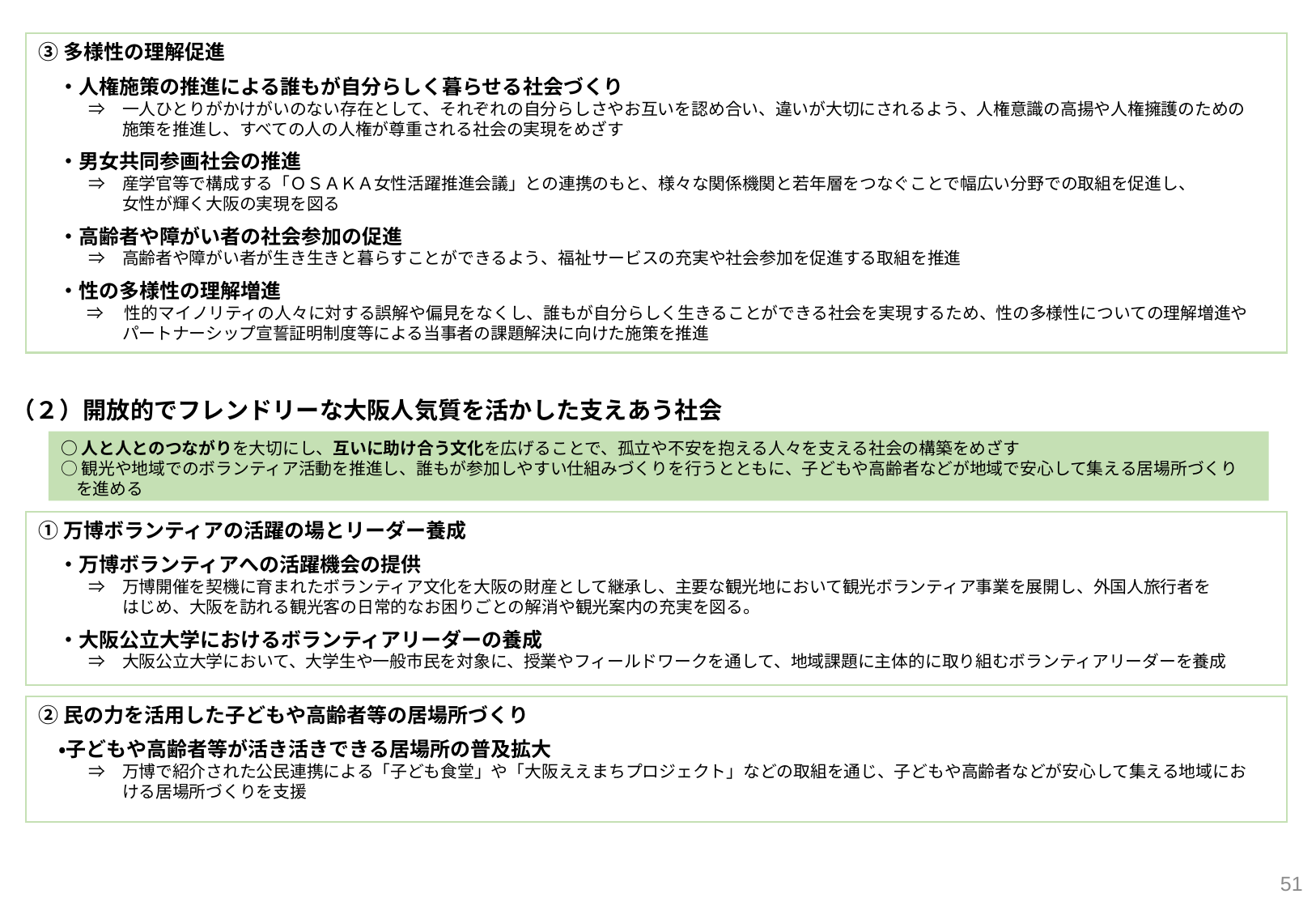

③多様性の理解促進
　・人権施策の推進による誰もが自分らしく暮らせる社会づくり
　　　⇒　一人ひとりがかけがいのない存在として、それぞれの自分らしさやお互いを認め合い、違いが大切にされるよう、人権意識の高揚や人権擁護のための
　　　　　施策を推進し、すべての人の人権が尊重される社会の実現をめざす
　・男女共同参画社会の推進
　　　⇒　産学官等で構成する「ＯＳＡＫＡ女性活躍推進会議」との連携のもと、様々な関係機関と若年層をつなぐことで幅広い分野での取組を促進し、
　　　　　女性が輝く大阪の実現を図る
　・高齢者や障がい者の社会参加の促進
　　　⇒　高齢者や障がい者が生き生きと暮らすことができるよう、福祉サービスの充実や社会参加を促進する取組を推進
　・性の多様性の理解増進
　　    ⇒ 　性的マイノリティの人々に対する誤解や偏見をなくし、誰もが自分らしく生きることができる社会を実現するため、性の多様性についての理解増進や
　　　　　パートナーシップ宣誓証明制度等による当事者の課題解決に向けた施策を推進
（２）開放的でフレンドリーな大阪人気質を活かした支えあう社会
○人と人とのつながりを大切にし、互いに助け合う文化を広げることで、孤立や不安を抱える人々を支える社会の構築をめざす
○観光や地域でのボランティア活動を推進し、誰もが参加しやすい仕組みづくりを行うとともに、子どもや高齢者などが地域で安心して集える居場所づくり
   を進める
①万博ボランティアの活躍の場とリーダー養成
　・万博ボランティアへの活躍機会の提供
　　　⇒　万博開催を契機に育まれたボランティア文化を大阪の財産として継承し、主要な観光地において観光ボランティア事業を展開し、外国人旅行者を
　　　　　はじめ、大阪を訪れる観光客の日常的なお困りごとの解消や観光案内の充実を図る。
　・大阪公立大学におけるボランティアリーダーの養成
　　　⇒　大阪公立大学において、大学生や一般市民を対象に、授業やフィールドワークを通して、地域課題に主体的に取り組むボランティアリーダーを養成

②民の力を活用した子どもや高齢者等の居場所づくり
　・子どもや高齢者等が活き活きできる居場所の普及拡大
　　　⇒　万博で紹介された公民連携による「子ども食堂」や「大阪ええまちプロジェクト」などの取組を通じ、子どもや高齢者などが安心して集える地域にお
　　　　　ける居場所づくりを支援
51